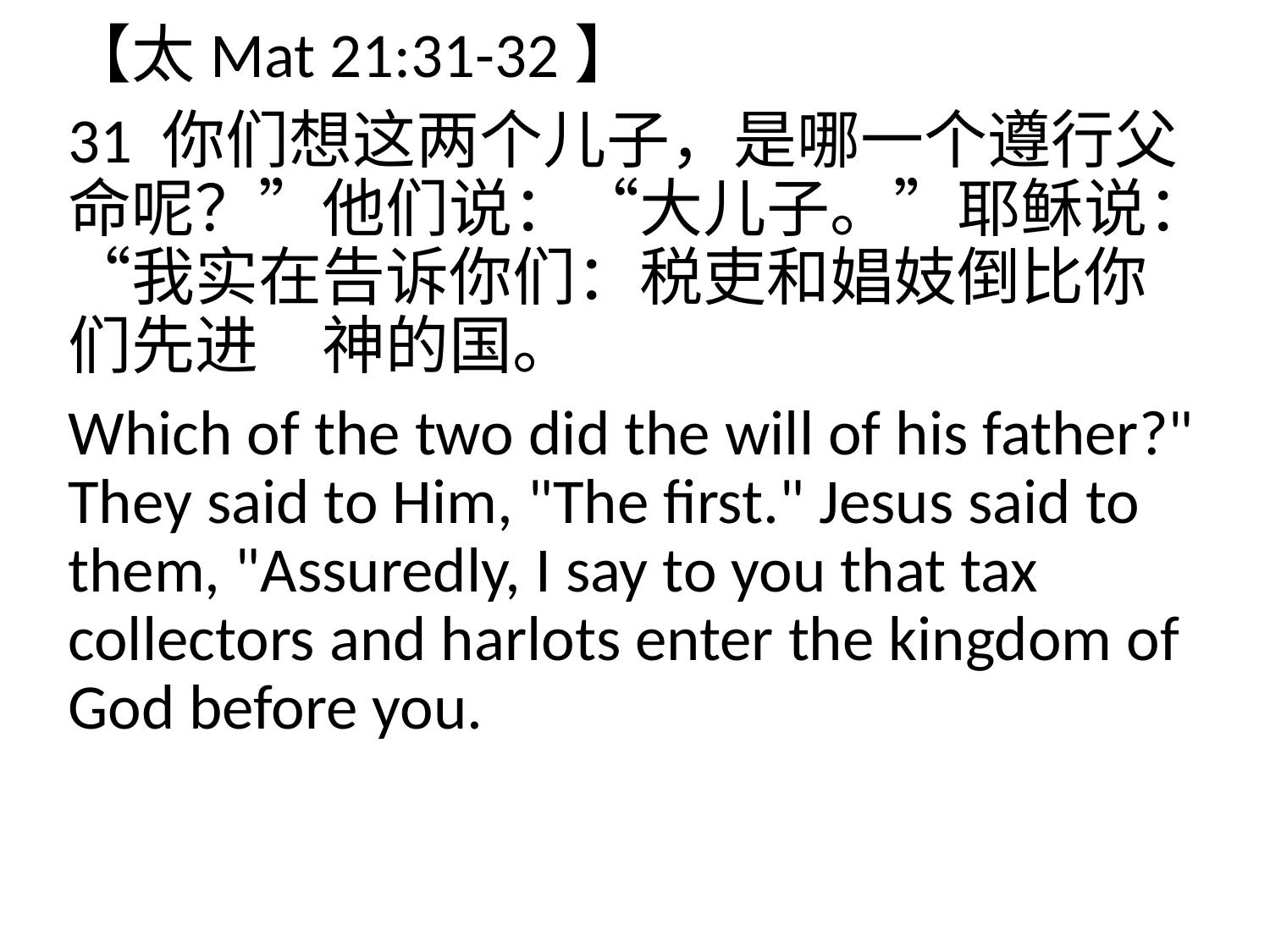

【太Mat 21:31-32】
31 你们想这两个儿子，是哪一个遵行父命呢？”他们说：“大儿子。”耶稣说：“我实在告诉你们：税吏和娼妓倒比你们先进　神的国。
Which of the two did the will of his father?" They said to Him, "The first." Jesus said to them, "Assuredly, I say to you that tax collectors and harlots enter the kingdom of God before you.